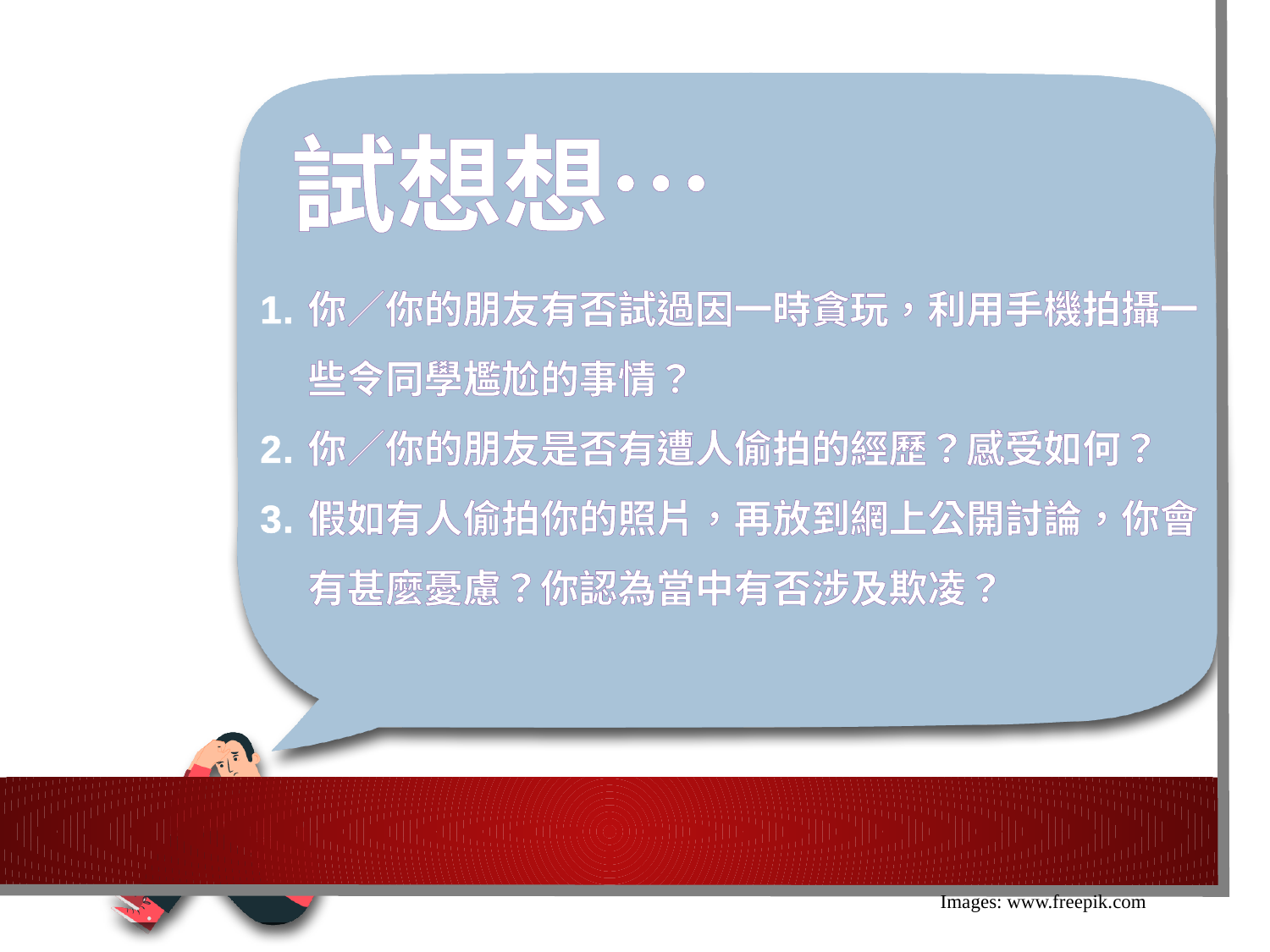

# 試想想…
你／你的朋友有否試過因一時貪玩，利用手機拍攝一些令同學尷尬的事情？
你／你的朋友是否有遭人偷拍的經歷？感受如何？
假如有人偷拍你的照片，再放到網上公開討論，你會有甚麼憂慮？你認為當中有否涉及欺凌？
Images: www.freepik.com